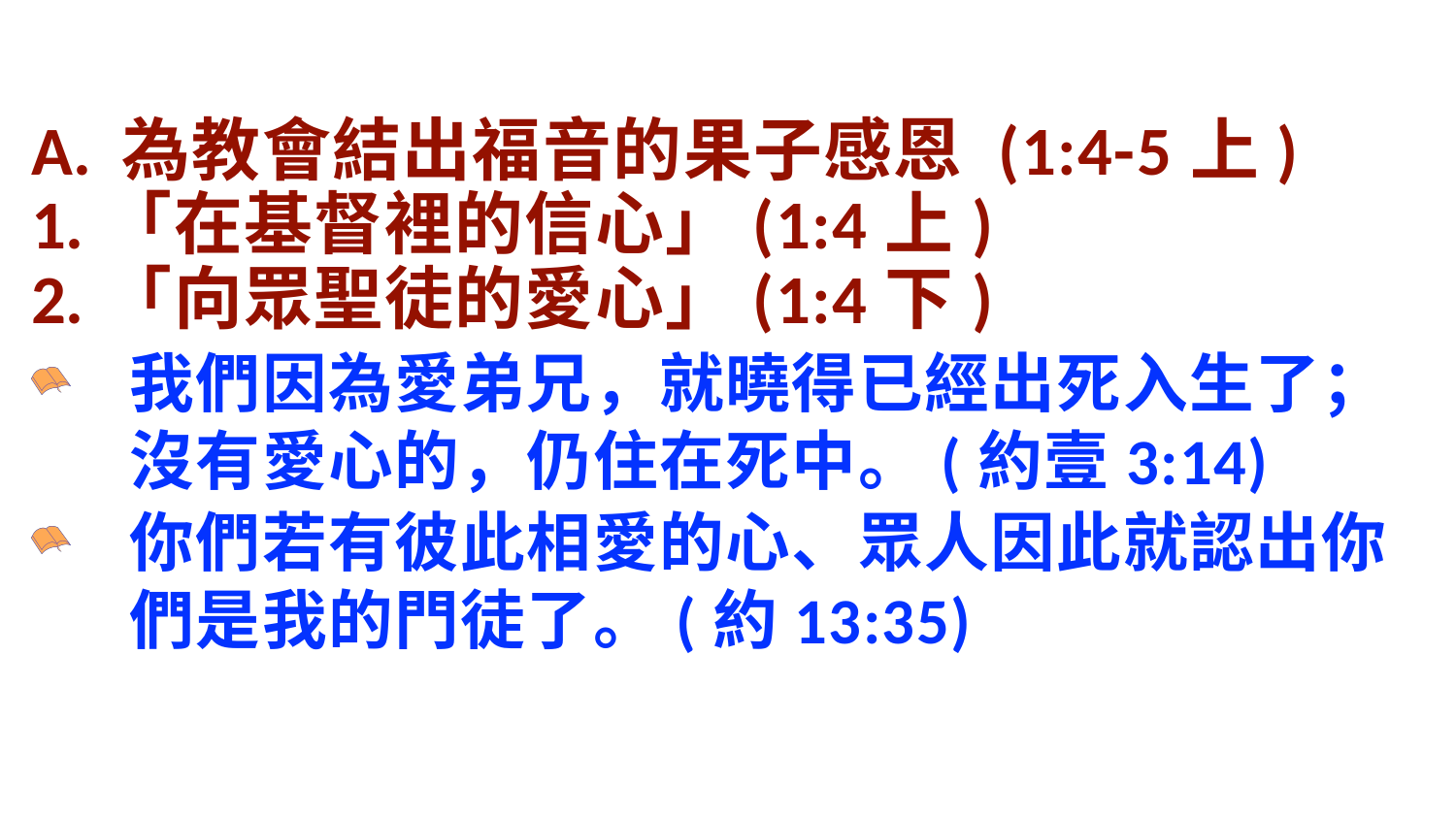

為教會結出福音的果子感恩 (1:4-5上)
「在基督裡的信心」(1:4上)
「向眾聖徒的愛心」(1:4下)
我們因為愛弟兄，就曉得已經出死入生了；沒有愛心的，仍住在死中。(約壹3:14)
你們若有彼此相愛的心、眾人因此就認出你們是我的門徒了。(約13:35)